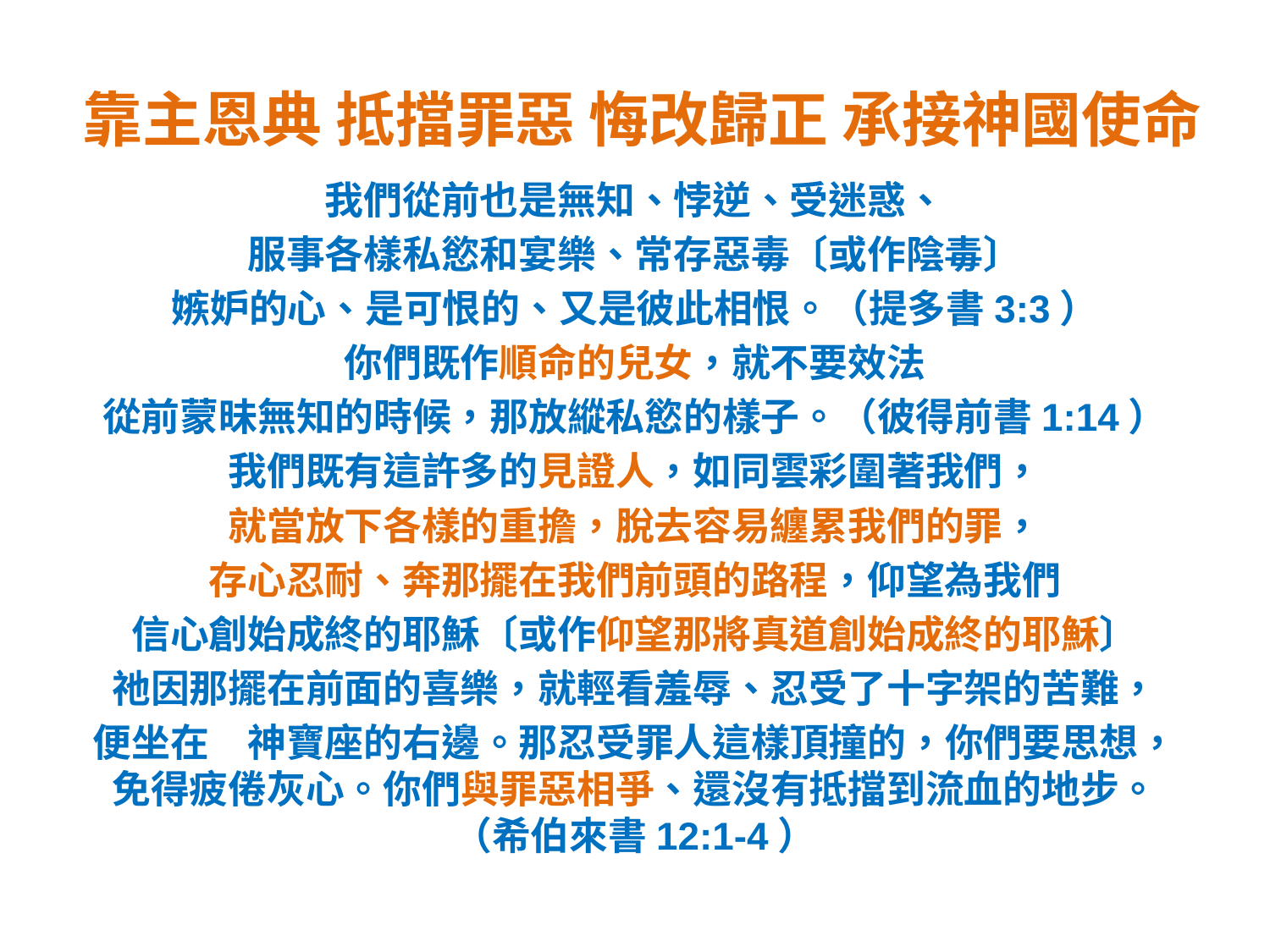

# 靠主恩典 抵擋罪惡 悔改歸正 承接神國使命
我們從前也是無知、悖逆、受迷惑、
服事各樣私慾和宴樂、常存惡毒〔或作陰毒〕
嫉妒的心、是可恨的、又是彼此相恨。（提多書3:3）
你們既作順命的兒女，就不要效法
從前蒙昧無知的時候，那放縱私慾的樣子。（彼得前書1:14）
我們既有這許多的見證人，如同雲彩圍著我們，
就當放下各樣的重擔，脫去容易纏累我們的罪，
存心忍耐、奔那擺在我們前頭的路程，仰望為我們
信心創始成終的耶穌〔或作仰望那將真道創始成終的耶穌〕
祂因那擺在前面的喜樂，就輕看羞辱、忍受了十字架的苦難，
便坐在　神寶座的右邊。那忍受罪人這樣頂撞的，你們要思想，免得疲倦灰心。你們與罪惡相爭、還沒有抵擋到流血的地步。（希伯來書12:1-4）